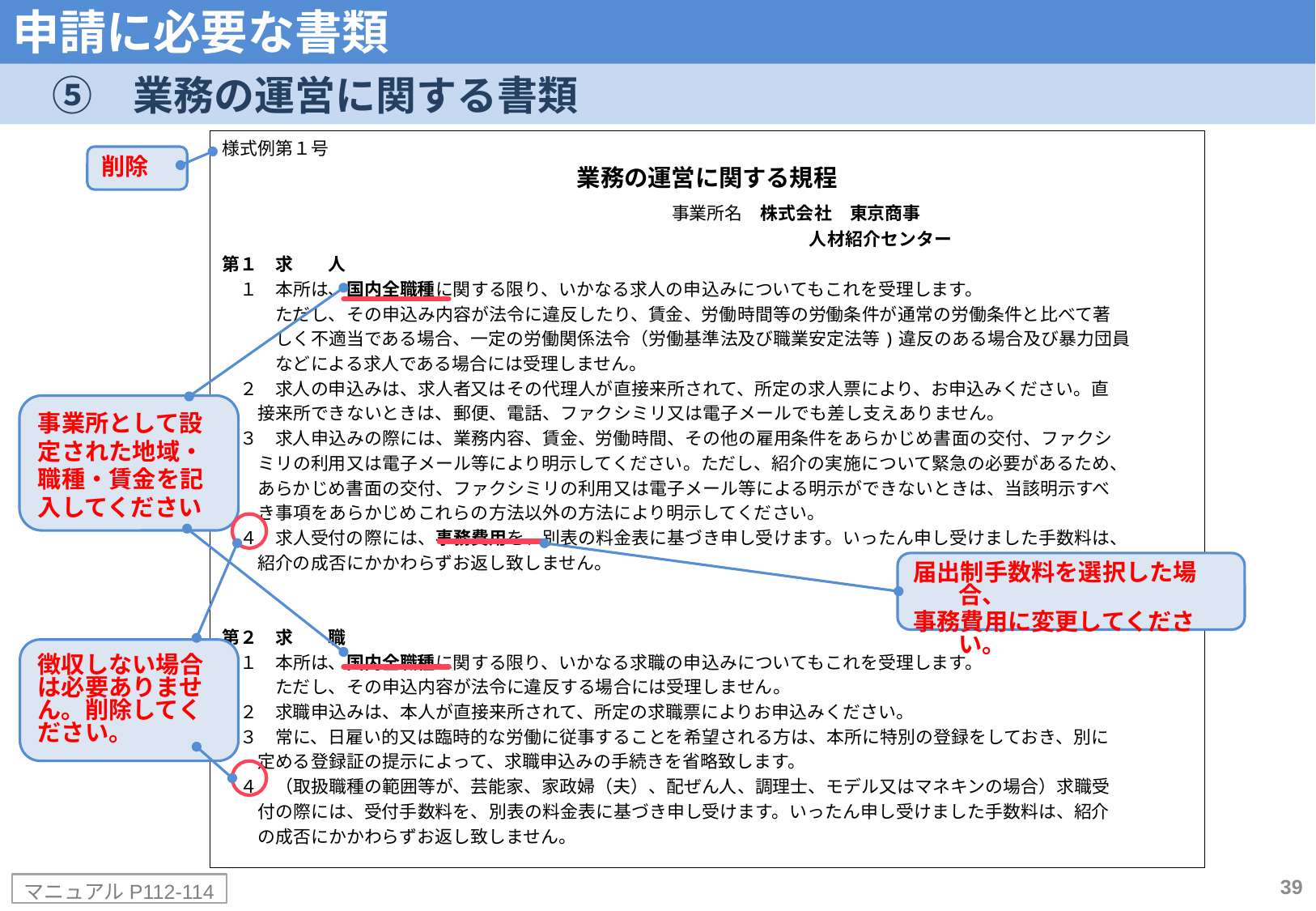

申請に必要な書類
　⑤　業務の運営に関する書類
# 様式例第１号
業務の運営に関する規程
　　　　　　　　　　　　　　　　　　　事業所名　株式会社　東京商事
　　　　　　　　　　　　　　　　　　　　　　　　　　　　　　　　　人材紹介センター
第１　求　　人
　１　本所は、国内全職種に関する限り、いかなる求人の申込みについてもこれを受理します。
　　　ただし、その申込み内容が法令に違反したり、賃金、労働時間等の労働条件が通常の労働条件と比べて著
　　　しく不適当である場合、一定の労働関係法令（労働基準法及び職業安定法等)違反のある場合及び暴力団員
　　　などによる求人である場合には受理しません。
　２　求人の申込みは、求人者又はその代理人が直接来所されて、所定の求人票により、お申込みください。直
　　接来所できないときは、郵便、電話、ファクシミリ又は電子メールでも差し支えありません。
　３　求人申込みの際には、業務内容、賃金、労働時間、その他の雇用条件をあらかじめ書面の交付、ファクシ
　　ミリの利用又は電子メール等により明示してください。ただし、紹介の実施について緊急の必要があるため、
　　あらかじめ書面の交付、ファクシミリの利用又は電子メール等による明示ができないときは、当該明示すべ
　　き事項をあらかじめこれらの方法以外の方法により明示してください。
　４　求人受付の際には、事務費用を、別表の料金表に基づき申し受けます。いったん申し受けました手数料は、
　　紹介の成否にかかわらずお返し致しません。

第２　求　　職
　１　本所は、国内全職種に関する限り、いかなる求職の申込みについてもこれを受理します。
　　　ただし、その申込内容が法令に違反する場合には受理しません。
　２　求職申込みは、本人が直接来所されて、所定の求職票によりお申込みください。
　３　常に、日雇い的又は臨時的な労働に従事することを希望される方は、本所に特別の登録をしておき、別に
　　定める登録証の提示によって、求職申込みの手続きを省略致します。
　４　（取扱職種の範囲等が、芸能家、家政婦（夫）、配ぜん人、調理士、モデル又はマネキンの場合）求職受
　　付の際には、受付手数料を、別表の料金表に基づき申し受けます。いったん申し受けました手数料は、紹介
　　の成否にかかわらずお返し致しません。
削除
事業所として設定された地域・職種・賃金を記入してください

届出制手数料を選択した場合、
事務費用に変更してください。
徴収しない場合は必要ありません。削除してください。

39
マニュアルP112-114